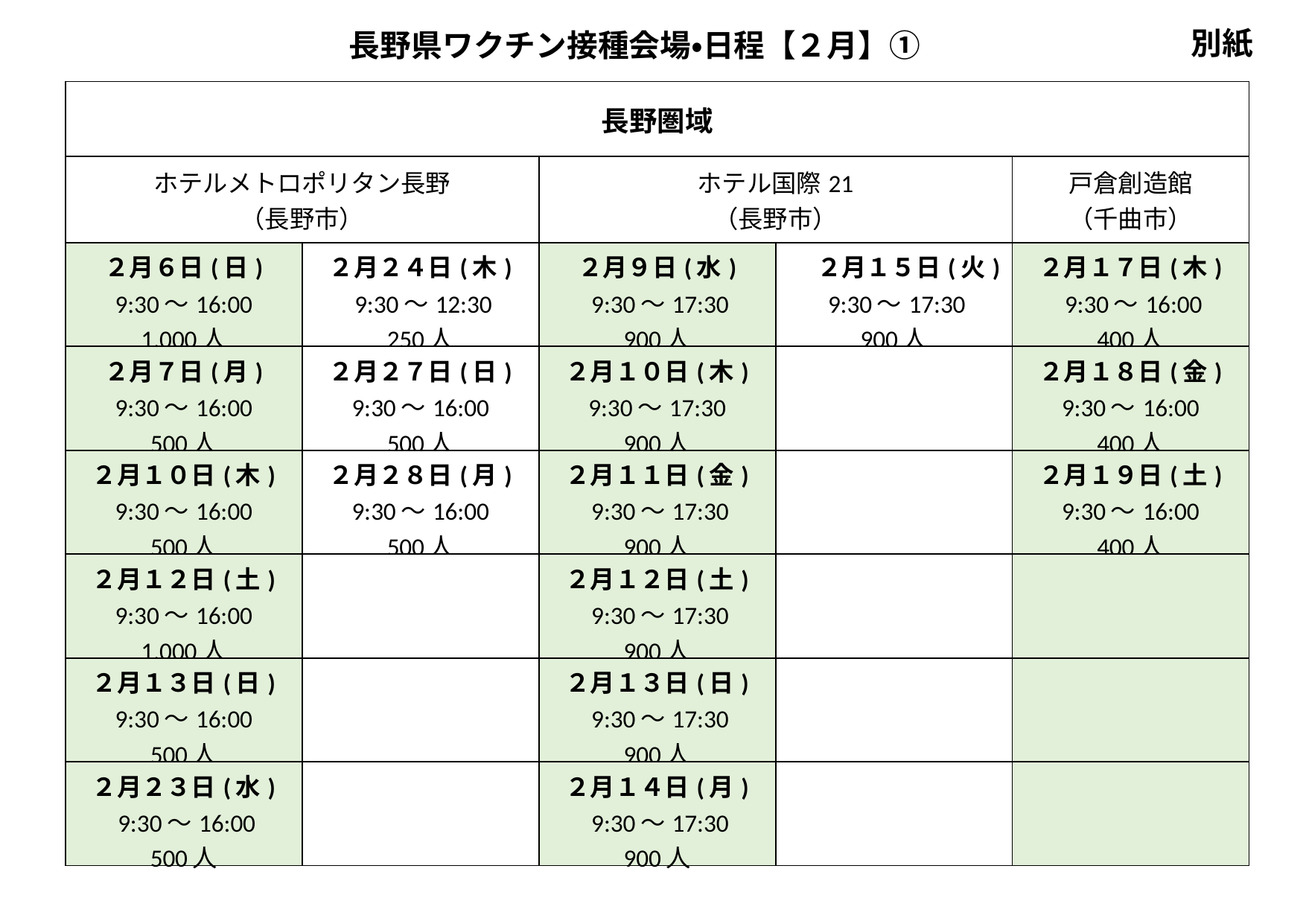

長野県ワクチン接種会場・日程【２月】①
別紙
| 長野圏域 |  |  |  |  |
| --- | --- | --- | --- | --- |
| ホテルメトロポリタン長野 （長野市） |  | ホテル国際21 （長野市） |  | 戸倉創造館 （千曲市） |
| ２月６日(日) 9:30～16:00 1,000人 | ２月２４日(木) 9:30～12:30 250人 | ２月９日(水) 9:30～17:30 900人 | ２月１５日(火) 9:30～17:30 900人 | ２月１７日(木) 9:30～16:00 400人 |
| ２月７日(月) 9:30～16:00 500人 | ２月２７日(日) 9:30～16:00 500人 | ２月１０日(木) 9:30～17:30 900人 |  | ２月１８日(金) 9:30～16:00 400人 |
| ２月１０日(木) 9:30～16:00 500人 | ２月２８日(月) 9:30～16:00 500人 | ２月１１日(金) 9:30～17:30 900人 |  | ２月１９日(土) 9:30～16:00 400人 |
| ２月１２日(土) 9:30～16:00 1,000人 |  | ２月１２日(土) 9:30～17:30 900人 |  |  |
| ２月１３日(日) 9:30～16:00 500人 |  | ２月１３日(日) 9:30～17:30 900人 |  |  |
| ２月２３日(水) 9:30～16:00 500人 |  | ２月１４日(月) 9:30～17:30 900人 |  |  |